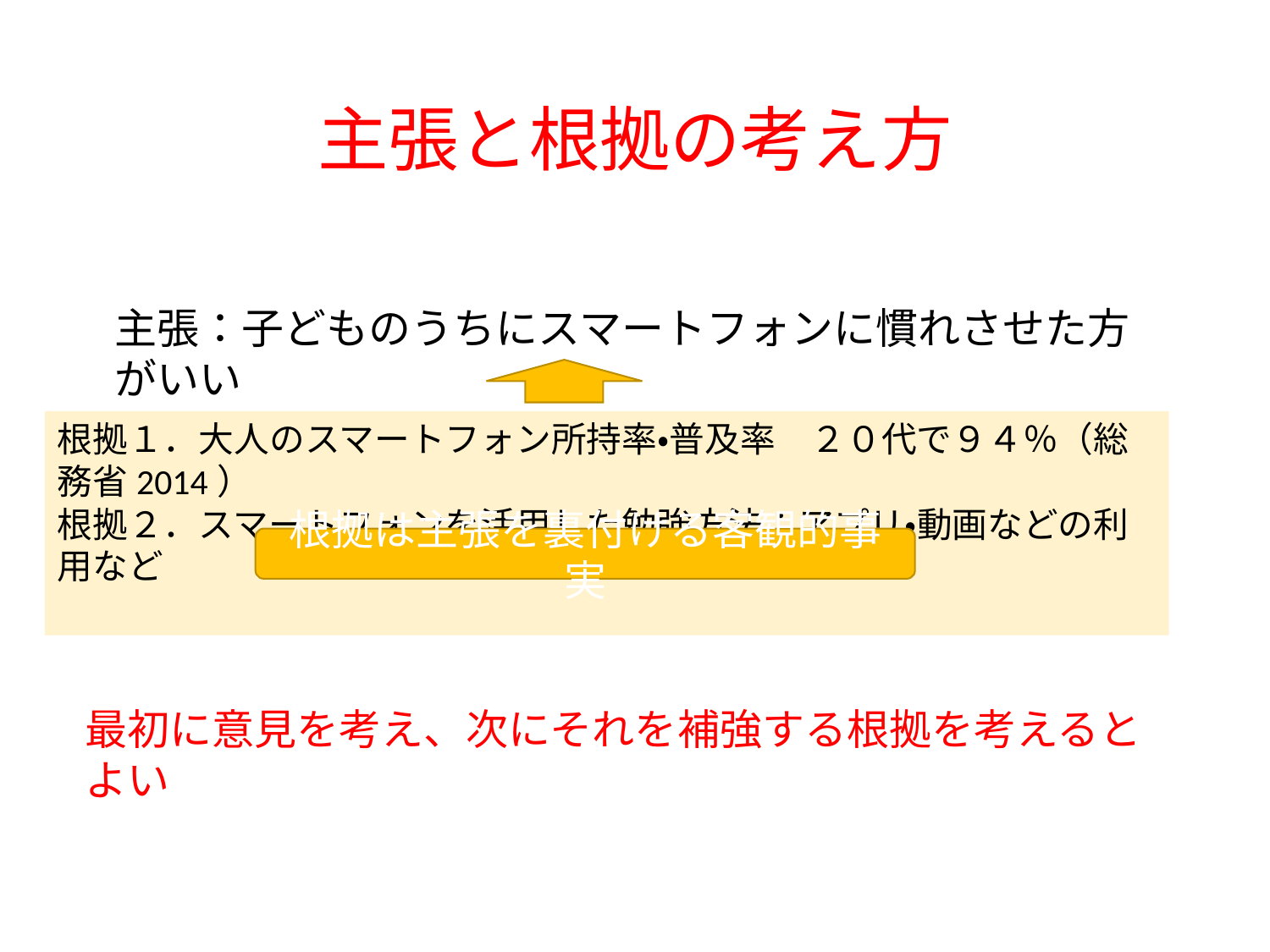

# 主張と根拠の考え方
主張：子どものうちにスマートフォンに慣れさせた方がいい

根拠１．大人のスマートフォン所持率・普及率　２０代で９４％（総務省2014）
根拠２．スマートフォンを活用した勉強方法：アプリ・動画などの利用など

根拠は主張を裏付ける客観的事実
最初に意見を考え、次にそれを補強する根拠を考えるとよい